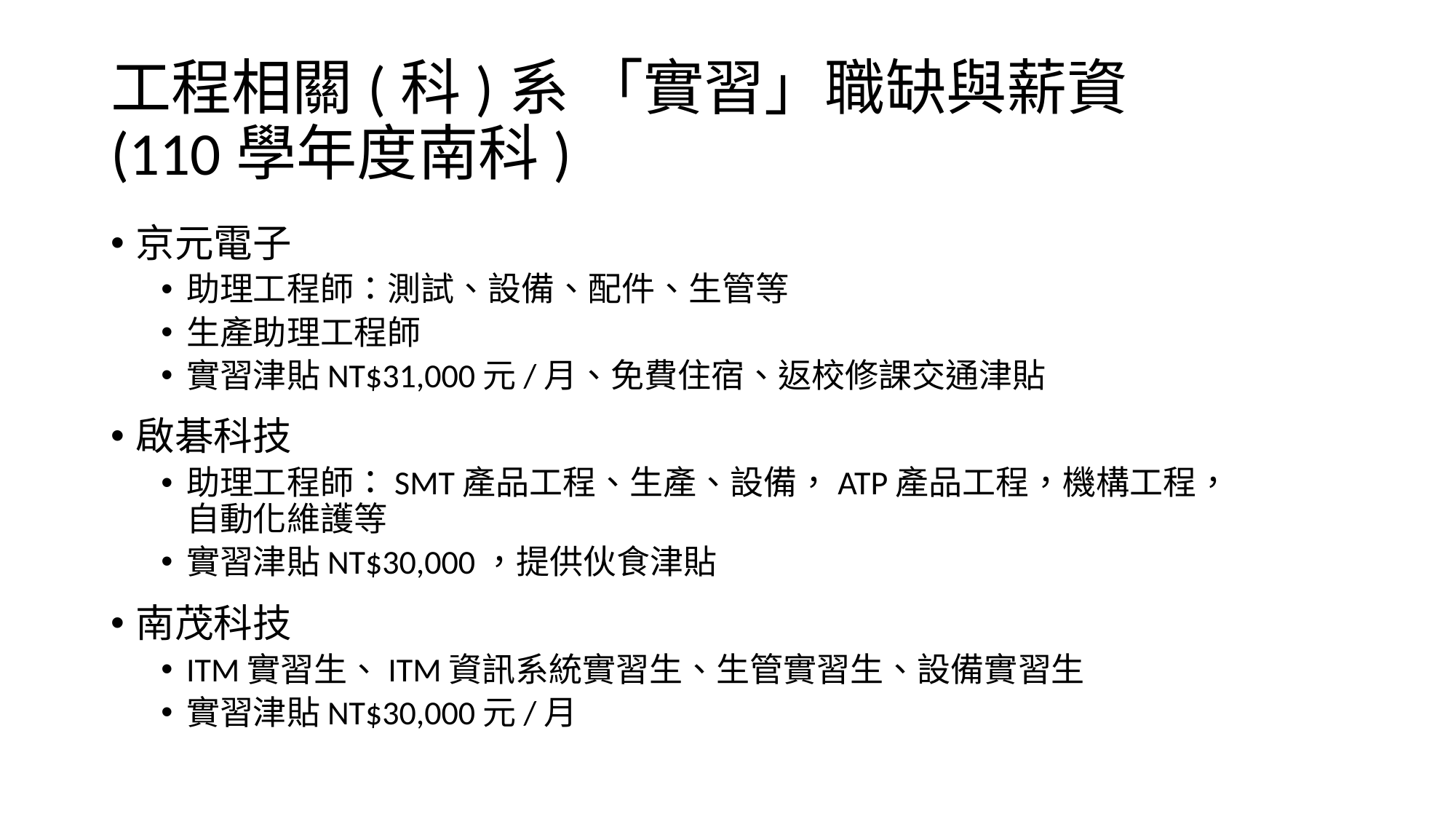

# 工程相關(科)系 「實習」職缺與薪資 (110學年度南科)
京元電子
助理工程師：測試、設備、配件、生管等
生產助理工程師
實習津貼NT$31,000元/月、免費住宿、返校修課交通津貼
啟碁科技
助理工程師：SMT產品工程、生產、設備，ATP產品工程，機構工程，
自動化維護等
實習津貼NT$30,000，提供伙食津貼
南茂科技
ITM實習生、ITM資訊系統實習生、生管實習生、設備實習生
實習津貼NT$30,000元/月